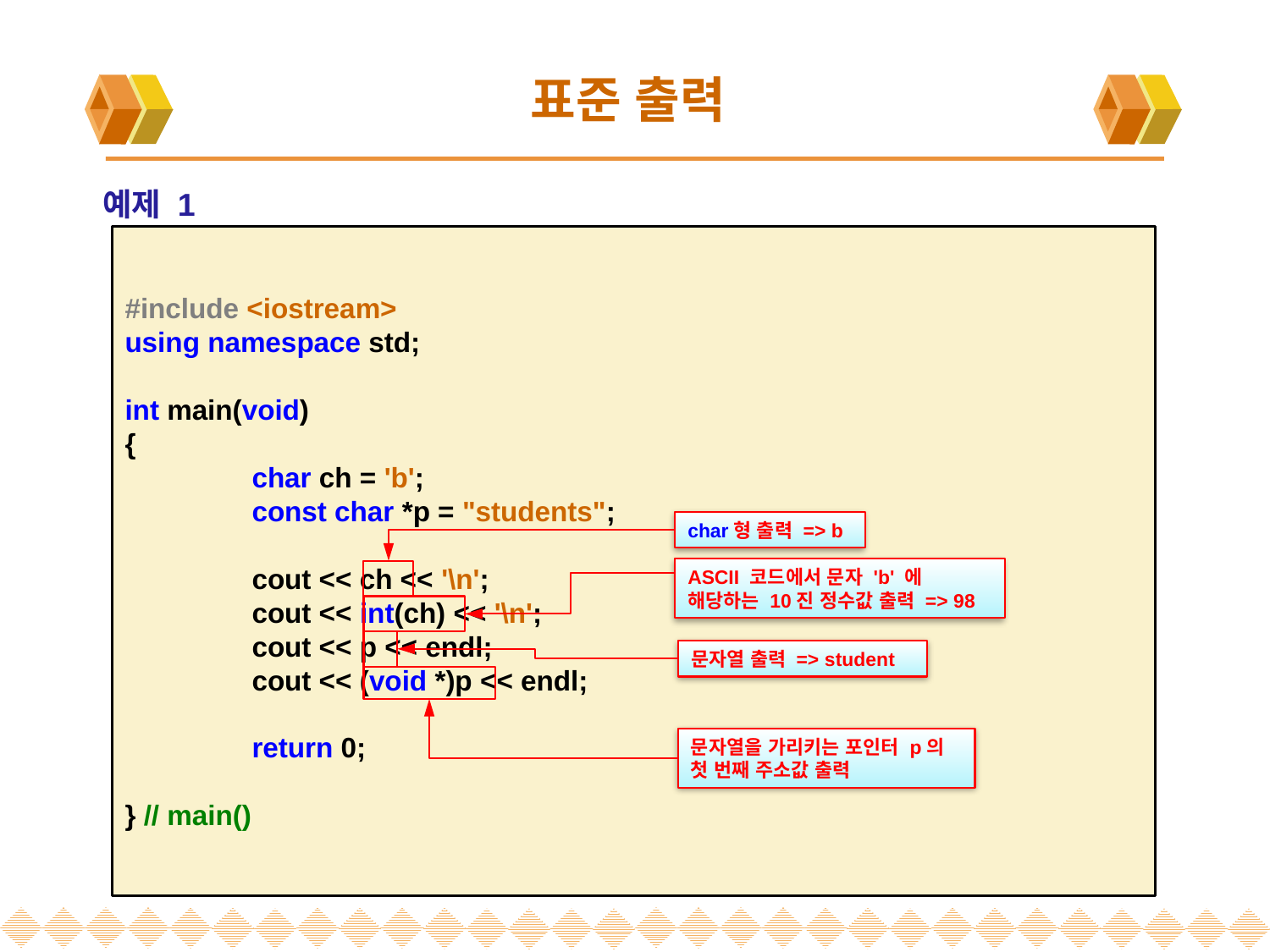

# 표준 출력
예제 1
#include <iostream>
using namespace std;

int main(void)
{
	char ch = 'b';
	const char *p = "students";

	cout << ch << '\n';
	cout << int(ch) << '\n';
	cout << p << endl;
	cout << (void *)p << endl;

	return 0;

} // main()
char형 출력 => b
ASCII 코드에서 문자 'b' 에
해당하는 10진 정수값 출력 => 98

문자열 출력 => student

문자열을 가리키는 포인터 p의
첫 번째 주소값 출력